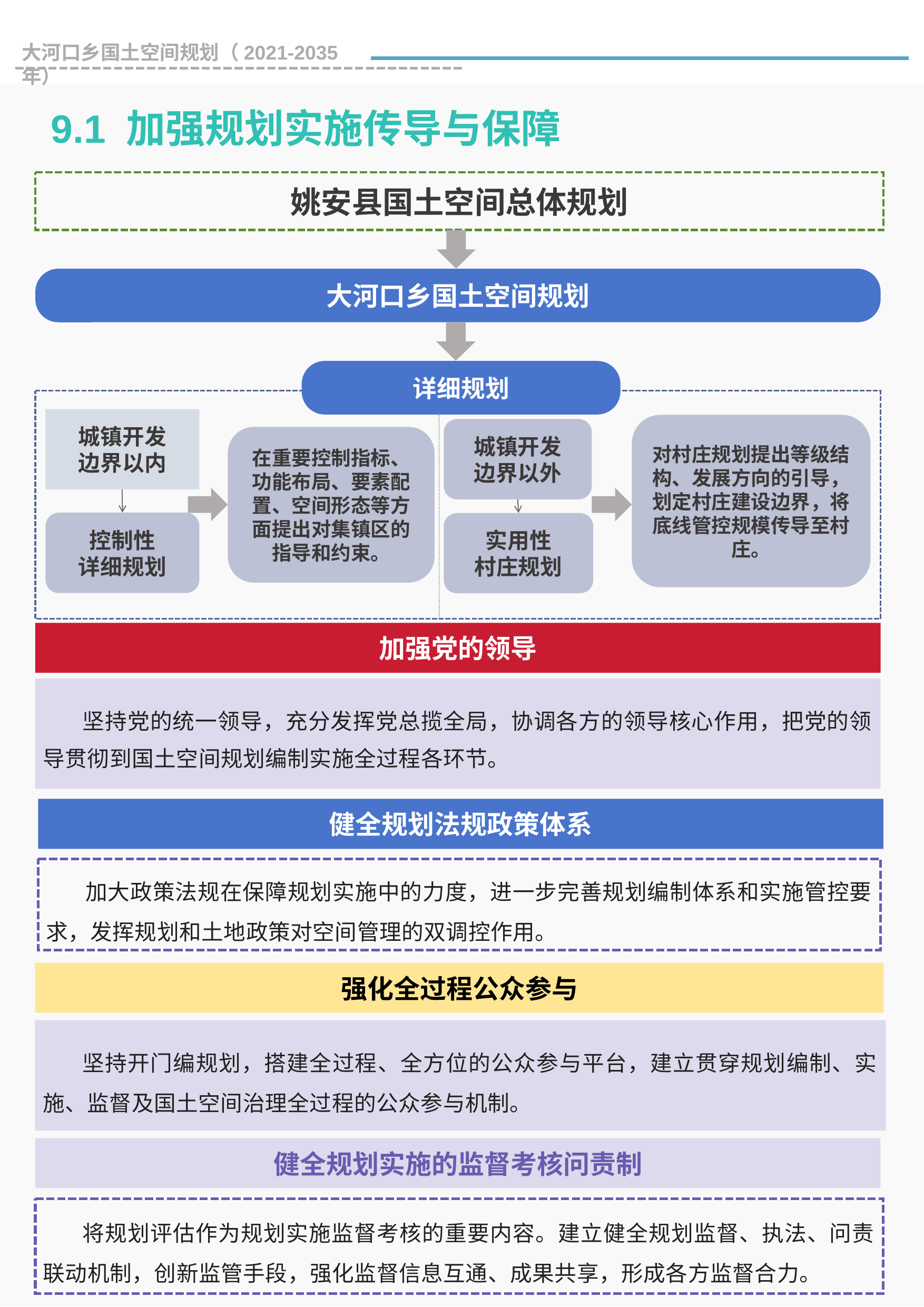

大河口乡国土空间规划（2021-2035年）

9.1 加强规划实施传导与保障
姚安县国土空间总体规划

大河口乡国土空间规划

详细规划

城镇开发
边界以内
对村庄规划提出等级结构、发展方向的引导，划定村庄建设边界，将底线管控规模传导至村庄。
城镇开发
边界以外
在重要控制指标、功能布局、要素配置、空间形态等方面提出对集镇区的指导和约束。

控制性
详细规划
实用性
村庄规划
加强党的领导
坚持党的统一领导，充分发挥党总揽全局，协调各方的领导核心作用，把党的领导贯彻到国土空间规划编制实施全过程各环节。
健全规划法规政策体系
加大政策法规在保障规划实施中的力度，进一步完善规划编制体系和实施管控要求，发挥规划和土地政策对空间管理的双调控作用。
强化全过程公众参与
坚持开门编规划，搭建全过程、全方位的公众参与平台，建立贯穿规划编制、实施、监督及国土空间治理全过程的公众参与机制。
健全规划实施的监督考核问责制
将规划评估作为规划实施监督考核的重要内容。建立健全规划监督、执法、问责联动机制，创新监管手段，强化监督信息互通、成果共享，形成各方监督合力。